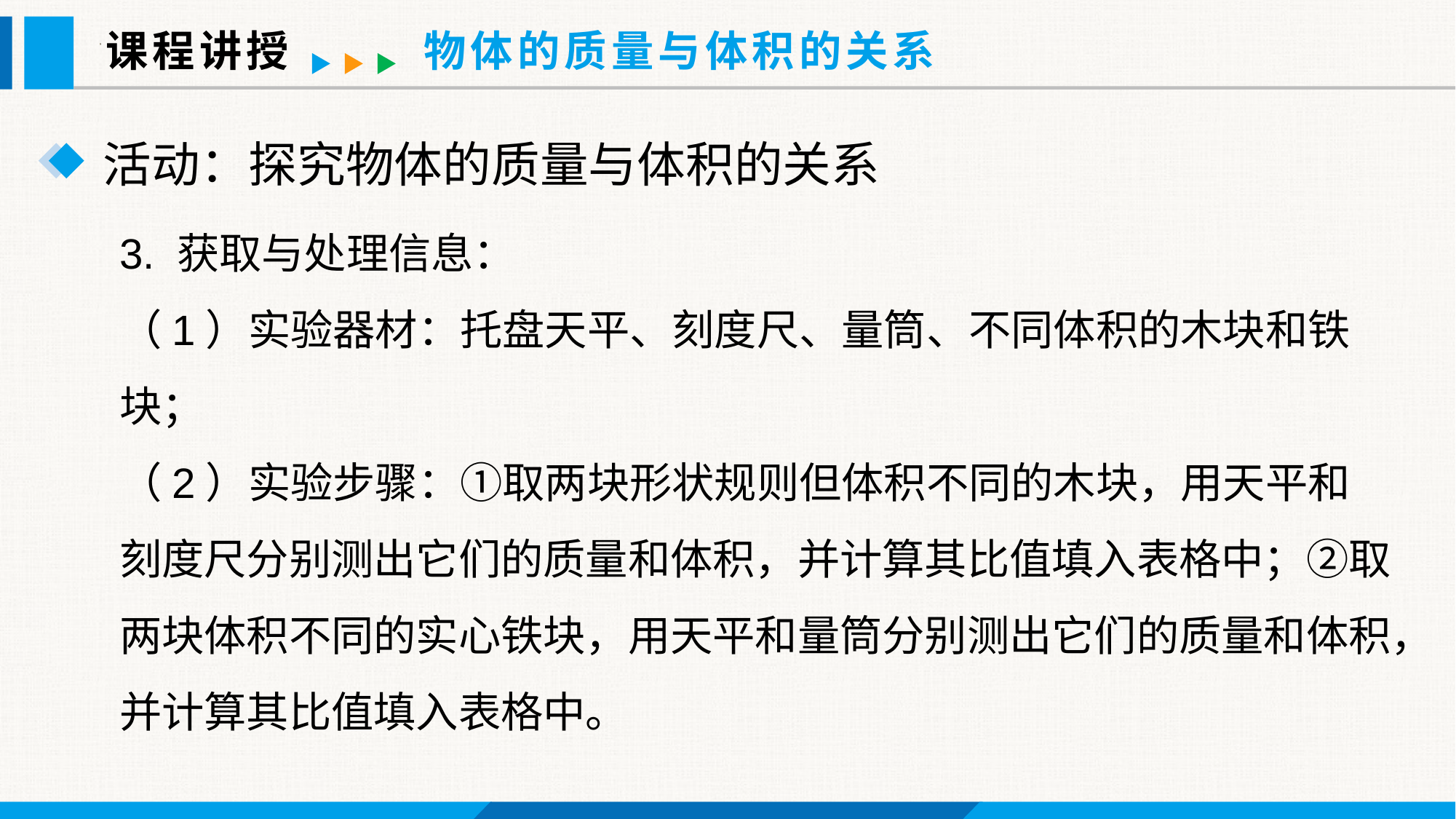

课程讲授
物体的质量与体积的关系

活动：探究物体的质量与体积的关系

3. 获取与处理信息：
（1）实验器材：托盘天平、刻度尺、量筒、不同体积的木块和铁块；
（2）实验步骤：①取两块形状规则但体积不同的木块，用天平和刻度尺分别测出它们的质量和体积，并计算其比值填入表格中；②取两块体积不同的实心铁块，用天平和量筒分别测出它们的质量和体积，并计算其比值填入表格中。